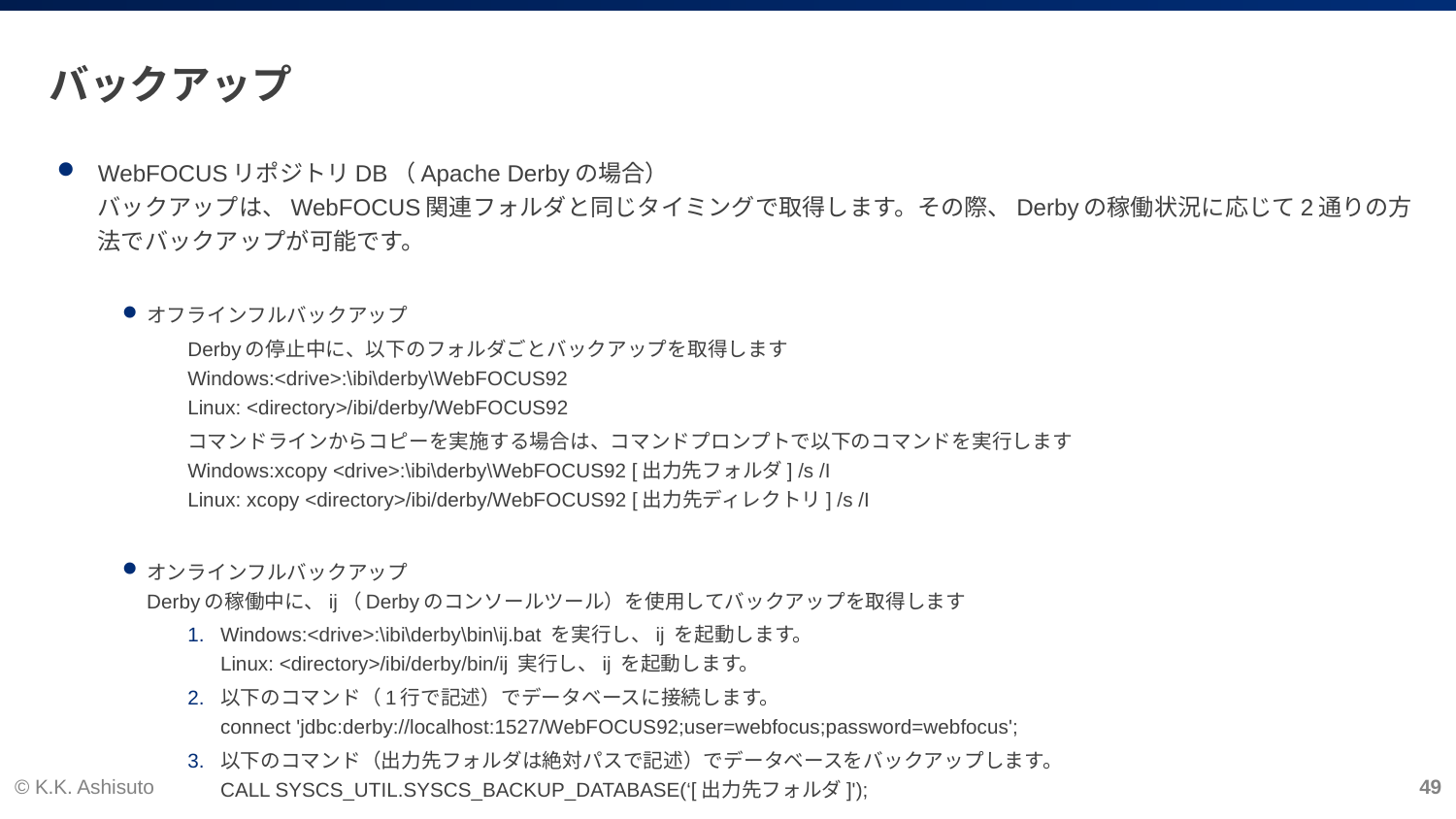

# バックアップ
WebFOCUSリポジトリDB（Apache Derbyの場合）
バックアップは、WebFOCUS関連フォルダと同じタイミングで取得します。その際、Derbyの稼働状況に応じて2通りの方法でバックアップが可能です。

オフラインフルバックアップ
Derbyの停止中に、以下のフォルダごとバックアップを取得します
Windows:<drive>:\ibi\derby\WebFOCUS92
Linux: <directory>/ibi/derby/WebFOCUS92
コマンドラインからコピーを実施する場合は、コマンドプロンプトで以下のコマンドを実行します
Windows:xcopy <drive>:\ibi\derby\WebFOCUS92 [出力先フォルダ] /s /I
Linux: xcopy <directory>/ibi/derby/WebFOCUS92 [出力先ディレクトリ] /s /I

オンラインフルバックアップ
Derbyの稼働中に、ij（Derbyのコンソールツール）を使用してバックアップを取得します
Windows:<drive>:\ibi\derby\bin\ij.bat を実行し、ij を起動します。
Linux: <directory>/ibi/derby/bin/ij 実行し、ij を起動します。
以下のコマンド（1行で記述）でデータベースに接続します。
connect 'jdbc:derby://localhost:1527/WebFOCUS92;user=webfocus;password=webfocus';
以下のコマンド（出力先フォルダは絶対パスで記述）でデータベースをバックアップします。
CALL SYSCS_UTIL.SYSCS_BACKUP_DATABASE(‘[出力先フォルダ]');

© K.K. Ashisuto
49